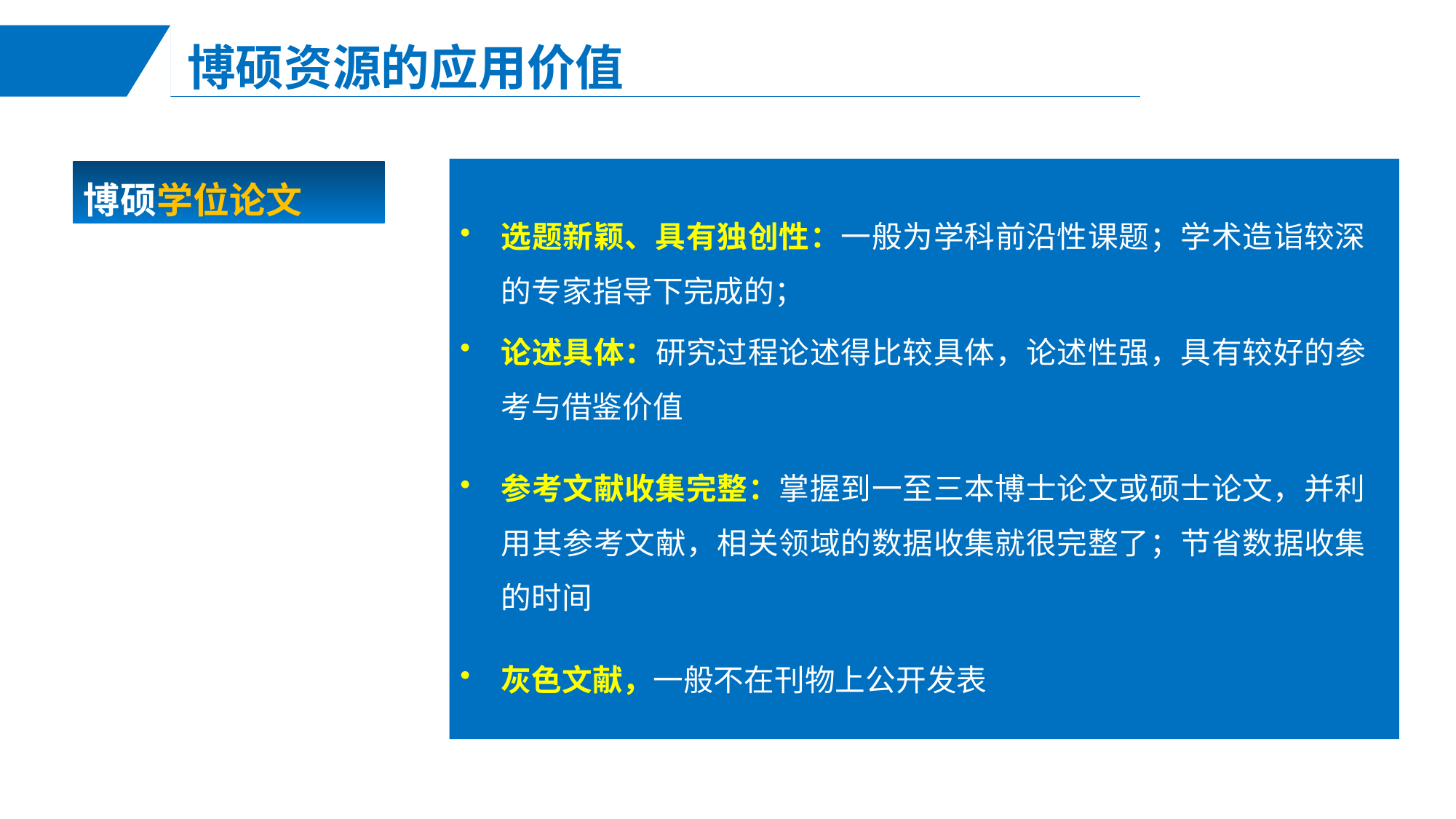

博硕资源的应用价值

选题新颖、具有独创性：一般为学科前沿性课题；学术造诣较深的专家指导下完成的；
论述具体：研究过程论述得比较具体，论述性强，具有较好的参考与借鉴价值
参考文献收集完整：掌握到一至三本博士论文或硕士论文，并利用其参考文献，相关领域的数据收集就很完整了；节省数据收集的时间
灰色文献，一般不在刊物上公开发表
博硕学位论文